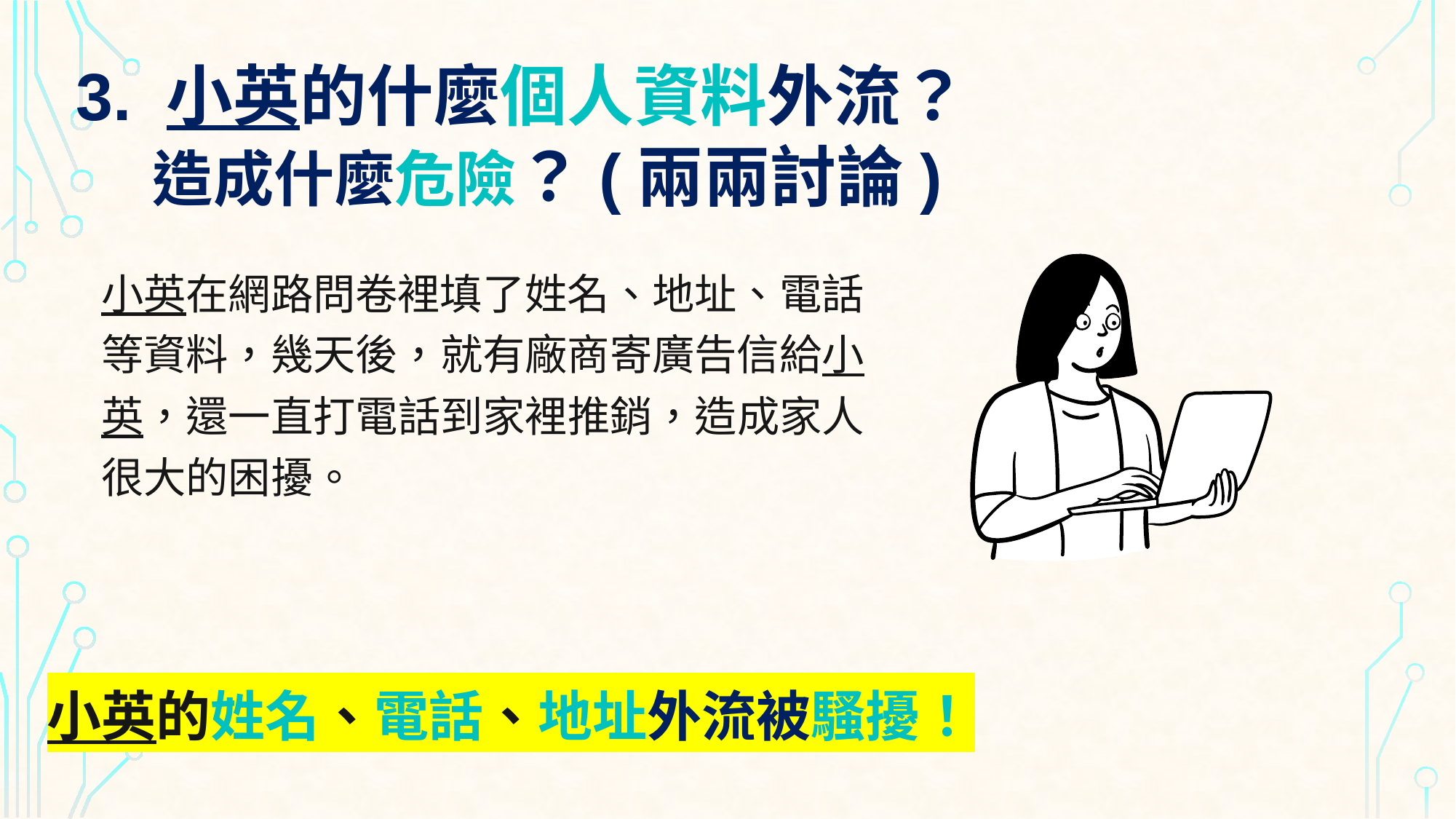

3. 小英的什麼個人資料外流？
    造成什麼危險？(兩兩討論)
小英在網路問卷裡填了姓名、地址、電話等資料，幾天後，就有廠商寄廣告信給小英，還一直打電話到家裡推銷，造成家人很大的困擾。

小英的姓名、電話、地址外流被騷擾！